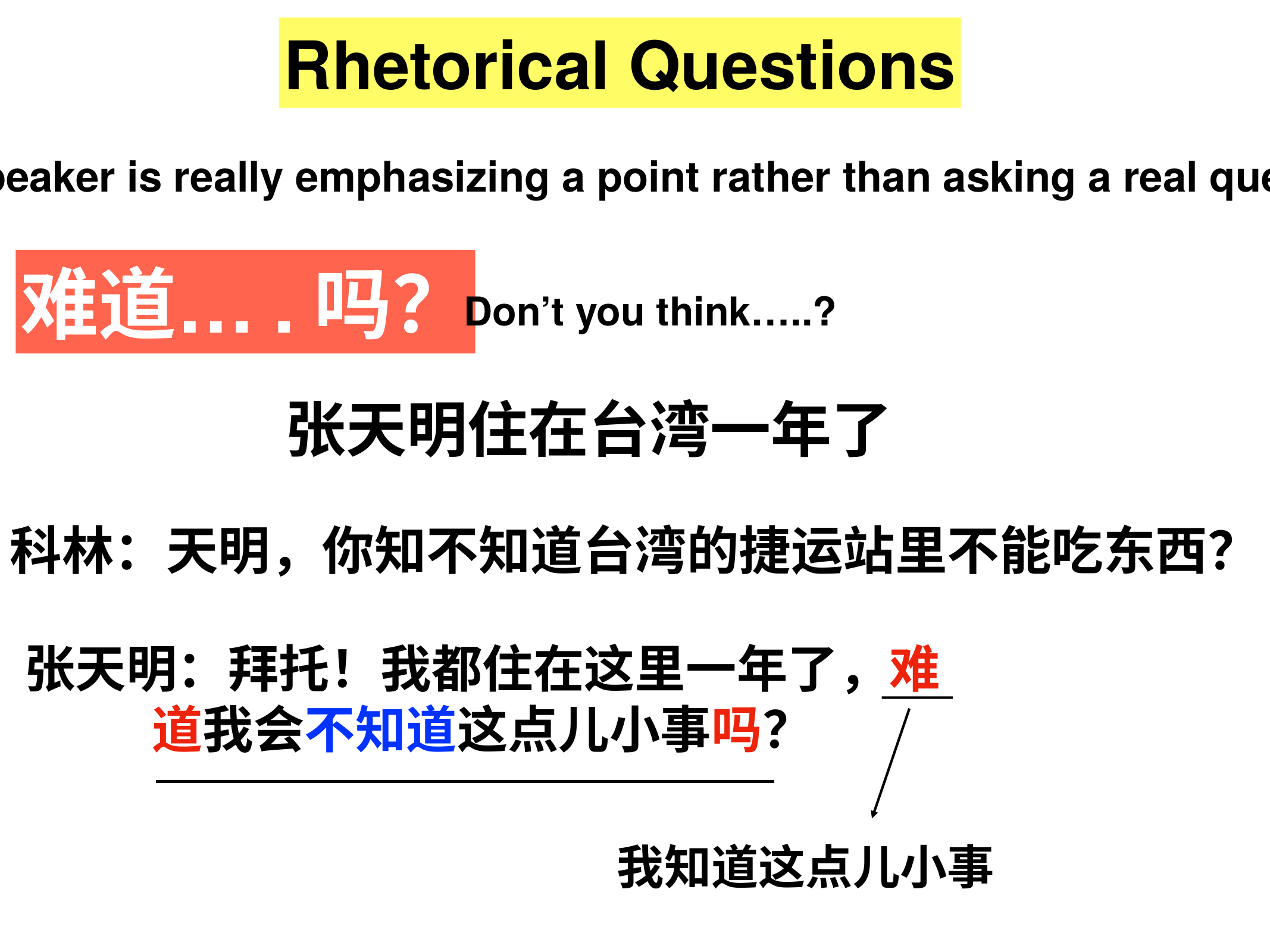

Rhetorical Questions
The speaker is really emphasizing a point rather than asking a real question.
难道….吗？
Don’t you think…..?
张天明住在台湾一年了
科林：天明，你知不知道台湾的捷运站里不能吃东西？
张天明：拜托！我都住在这里一年了，难道我会不知道这点儿小事吗？

我知道这点儿小事